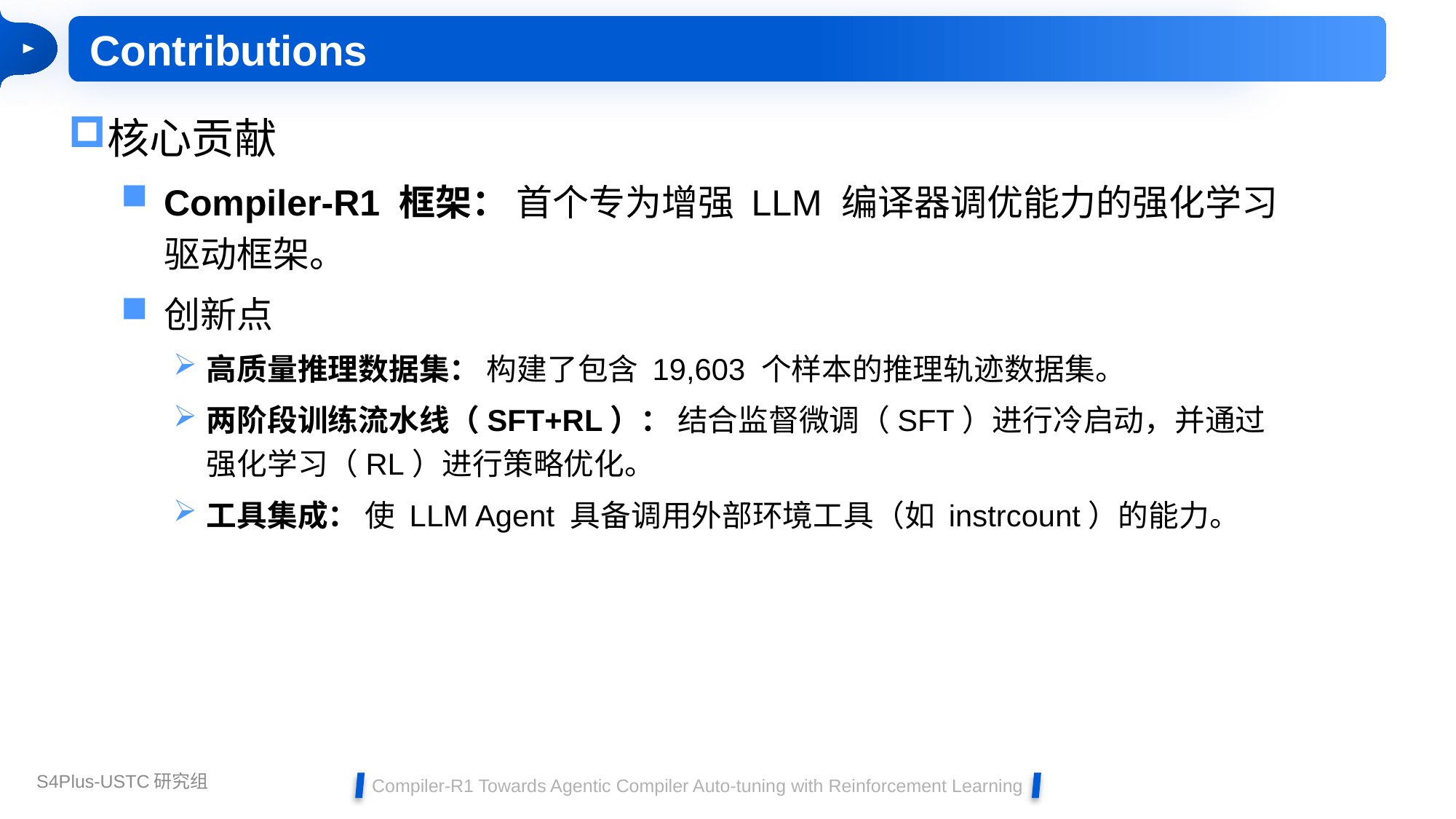

Contributions
核心贡献
Compiler-R1 框架： 首个专为增强 LLM 编译器调优能力的强化学习驱动框架。
创新点
高质量推理数据集： 构建了包含 19,603 个样本的推理轨迹数据集。
两阶段训练流水线（SFT+RL）： 结合监督微调（SFT）进行冷启动，并通过强化学习（RL）进行策略优化。
工具集成： 使 LLM Agent 具备调用外部环境工具（如 instrcount）的能力。
Compiler-R1 Towards Agentic Compiler Auto-tuning with Reinforcement Learning